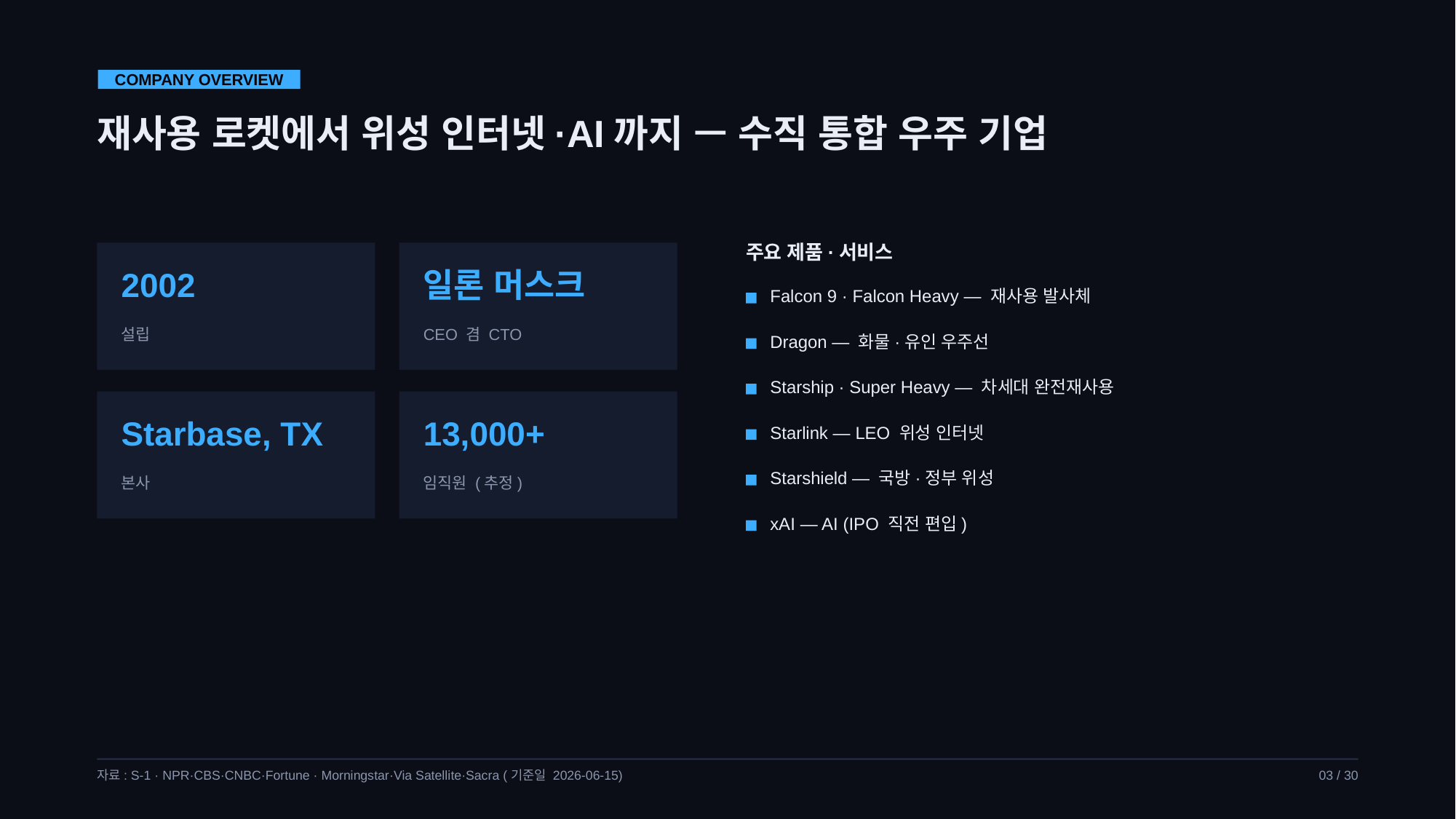

COMPANY OVERVIEW
재사용 로켓에서 위성 인터넷·AI까지 — 수직 통합 우주 기업
주요 제품·서비스

2002
일론 머스크
Falcon 9 · Falcon Heavy — 재사용 발사체

설립
CEO 겸 CTO
Dragon — 화물·유인 우주선

Starship · Super Heavy — 차세대 완전재사용

Starbase, TX
13,000+
Starlink — LEO 위성 인터넷

Starshield — 국방·정부 위성
본사
임직원 (추정)

xAI — AI (IPO 직전 편입)

자료: S-1 · NPR·CBS·CNBC·Fortune · Morningstar·Via Satellite·Sacra (기준일 2026-06-15)
03 / 30